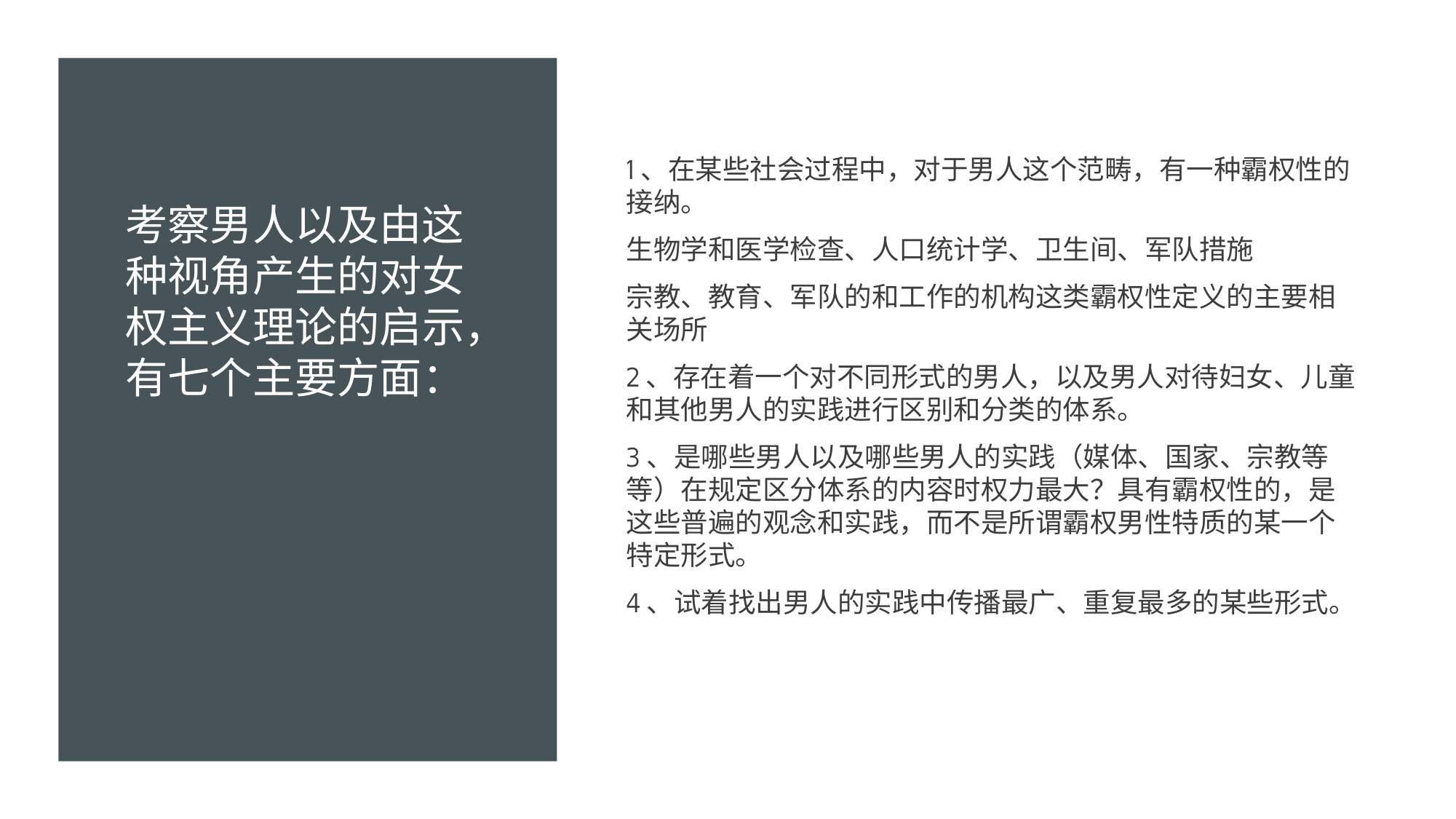

# 考察男人以及由这种视角产生的对女权主义理论的启示，有七个主要方面：
1、在某些社会过程中，对于男人这个范畴，有一种霸权性的接纳。
生物学和医学检查、人口统计学、卫生间、军队措施
宗教、教育、军队的和工作的机构这类霸权性定义的主要相关场所
2、存在着一个对不同形式的男人，以及男人对待妇女、儿童和其他男人的实践进行区别和分类的体系。
3、是哪些男人以及哪些男人的实践（媒体、国家、宗教等等）在规定区分体系的内容时权力最大？具有霸权性的，是这些普遍的观念和实践，而不是所谓霸权男性特质的某一个特定形式。
4、试着找出男人的实践中传播最广、重复最多的某些形式。